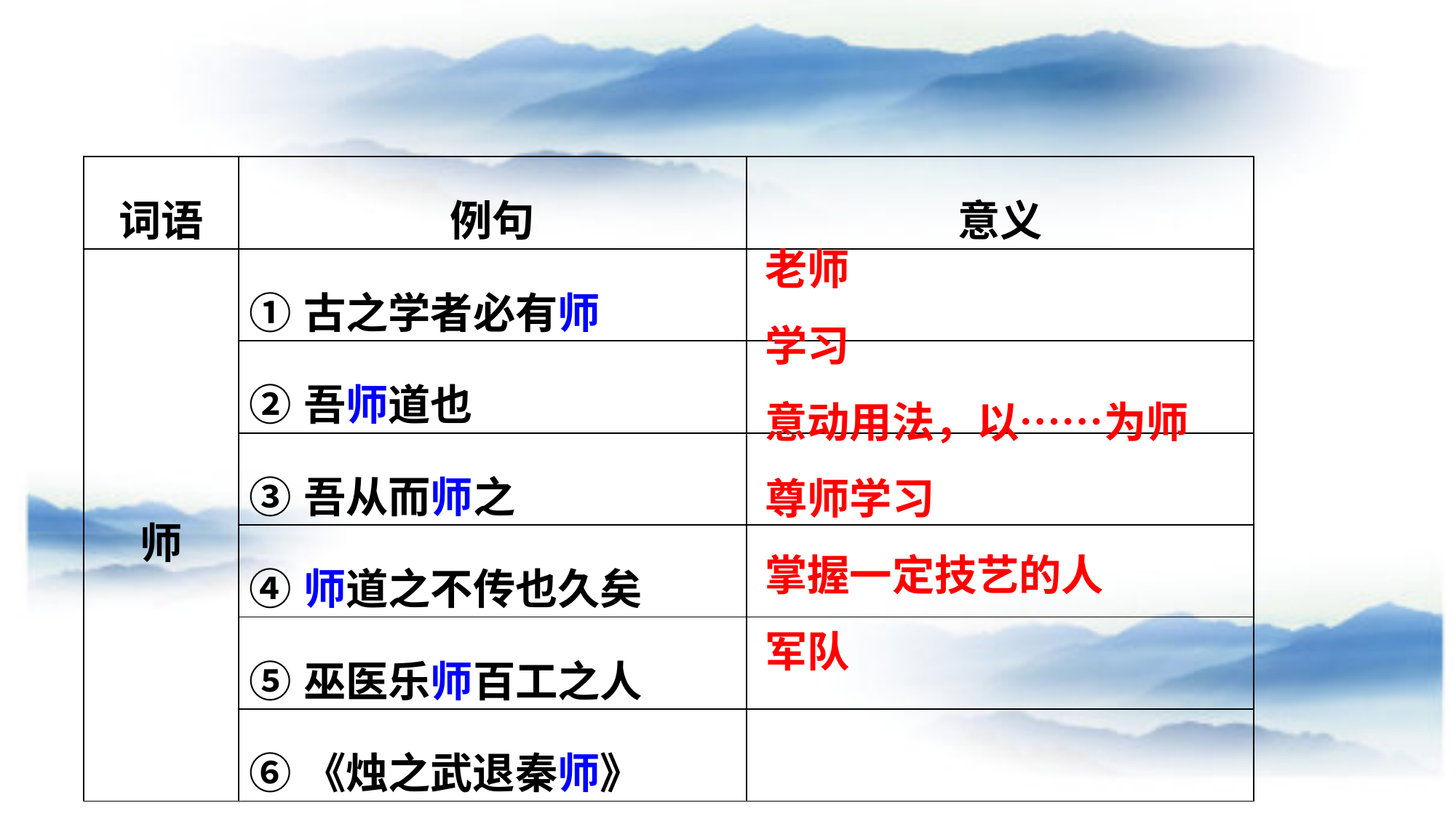

| 词语 | 例句 | 意义 |
| --- | --- | --- |
| 师 | ①古之学者必有师 |  |
|  | ②吾师道也 |  |
|  | ③吾从而师之 |  |
|  | ④师道之不传也久矣 |  |
|  | ⑤巫医乐师百工之人 |  |
|  | ⑥《烛之武退秦师》 |  |
老师
学习
意动用法，以……为师
尊师学习
掌握一定技艺的人
军队